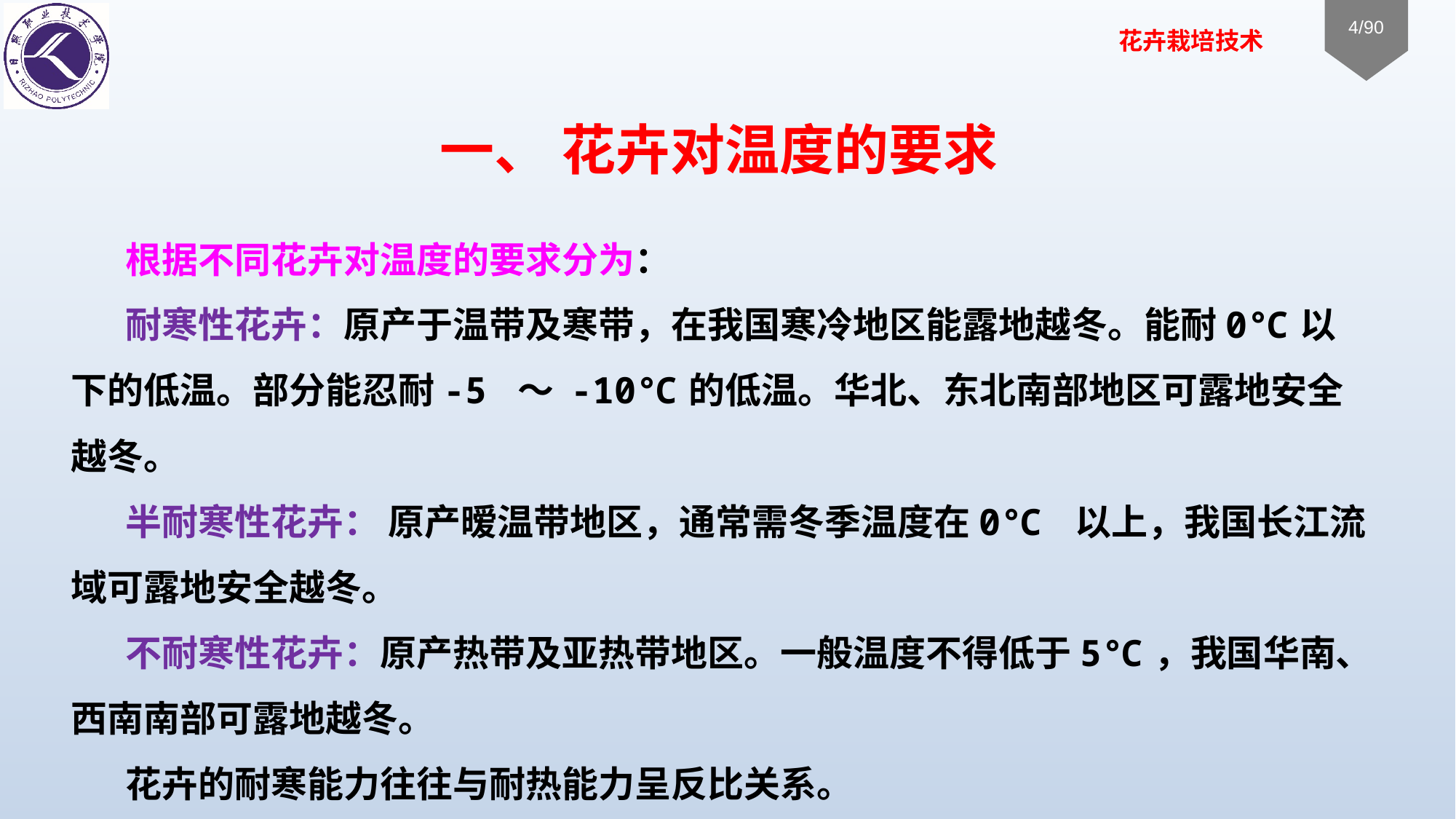

# 一、 花卉对温度的要求
根据不同花卉对温度的要求分为：
耐寒性花卉：原产于温带及寒带，在我国寒冷地区能露地越冬。能耐0℃以下的低温。部分能忍耐-5 ～ -10℃的低温。华北、东北南部地区可露地安全越冬。
半耐寒性花卉： 原产暧温带地区，通常需冬季温度在0℃ 以上，我国长江流域可露地安全越冬。
不耐寒性花卉：原产热带及亚热带地区。一般温度不得低于5℃，我国华南、西南南部可露地越冬。
花卉的耐寒能力往往与耐热能力呈反比关系。